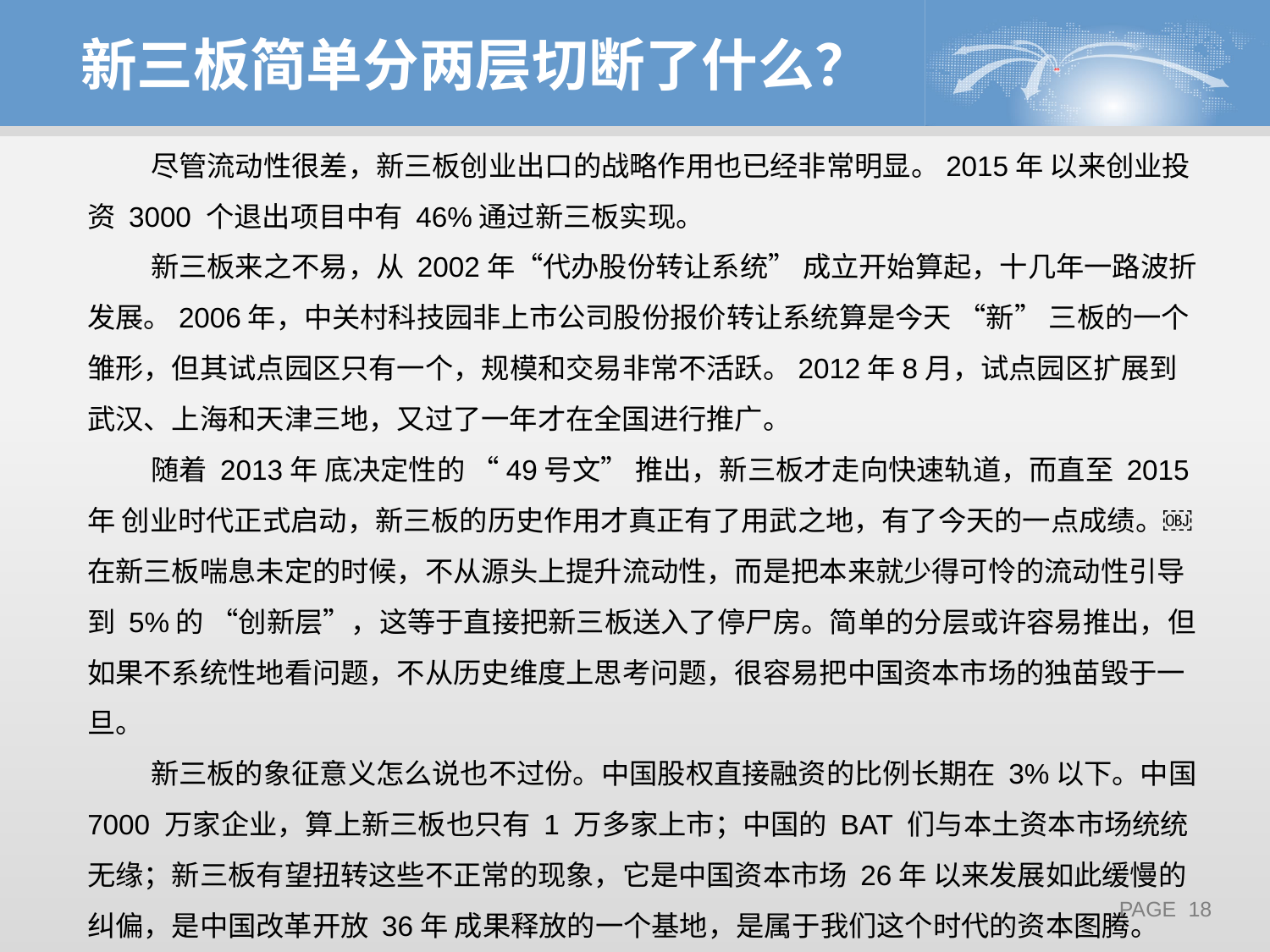

新三板简单分两层切断了什么？
尽管流动性很差，新三板创业出口的战略作用也已经非常明显。2015年 以来创业投资 3000 个退出项目中有 46%通过新三板实现。
新三板来之不易，从 2002年“代办股份转让系统” 成立开始算起，十几年一路波折发展。2006年，中关村科技园非上市公司股份报价转让系统算是今天 “新” 三板的一个雏形，但其试点园区只有一个，规模和交易非常不活跃。2012年8月，试点园区扩展到武汉、上海和天津三地，又过了一年才在全国进行推广。
随着 2013年 底决定性的 “49号文” 推出，新三板才走向快速轨道，而直至 2015年 创业时代正式启动，新三板的历史作用才真正有了用武之地，有了今天的一点成绩。￼在新三板喘息未定的时候，不从源头上提升流动性，而是把本来就少得可怜的流动性引导到 5%的 “创新层”，这等于直接把新三板送入了停尸房。简单的分层或许容易推出，但如果不系统性地看问题，不从历史维度上思考问题，很容易把中国资本市场的独苗毁于一旦。
新三板的象征意义怎么说也不过份。中国股权直接融资的比例长期在 3%以下。中国 7000 万家企业，算上新三板也只有 1 万多家上市；中国的 BAT 们与本土资本市场统统无缘；新三板有望扭转这些不正常的现象，它是中国资本市场 26年 以来发展如此缓慢的纠偏，是中国改革开放 36年 成果释放的一个基地，是属于我们这个时代的资本图腾。